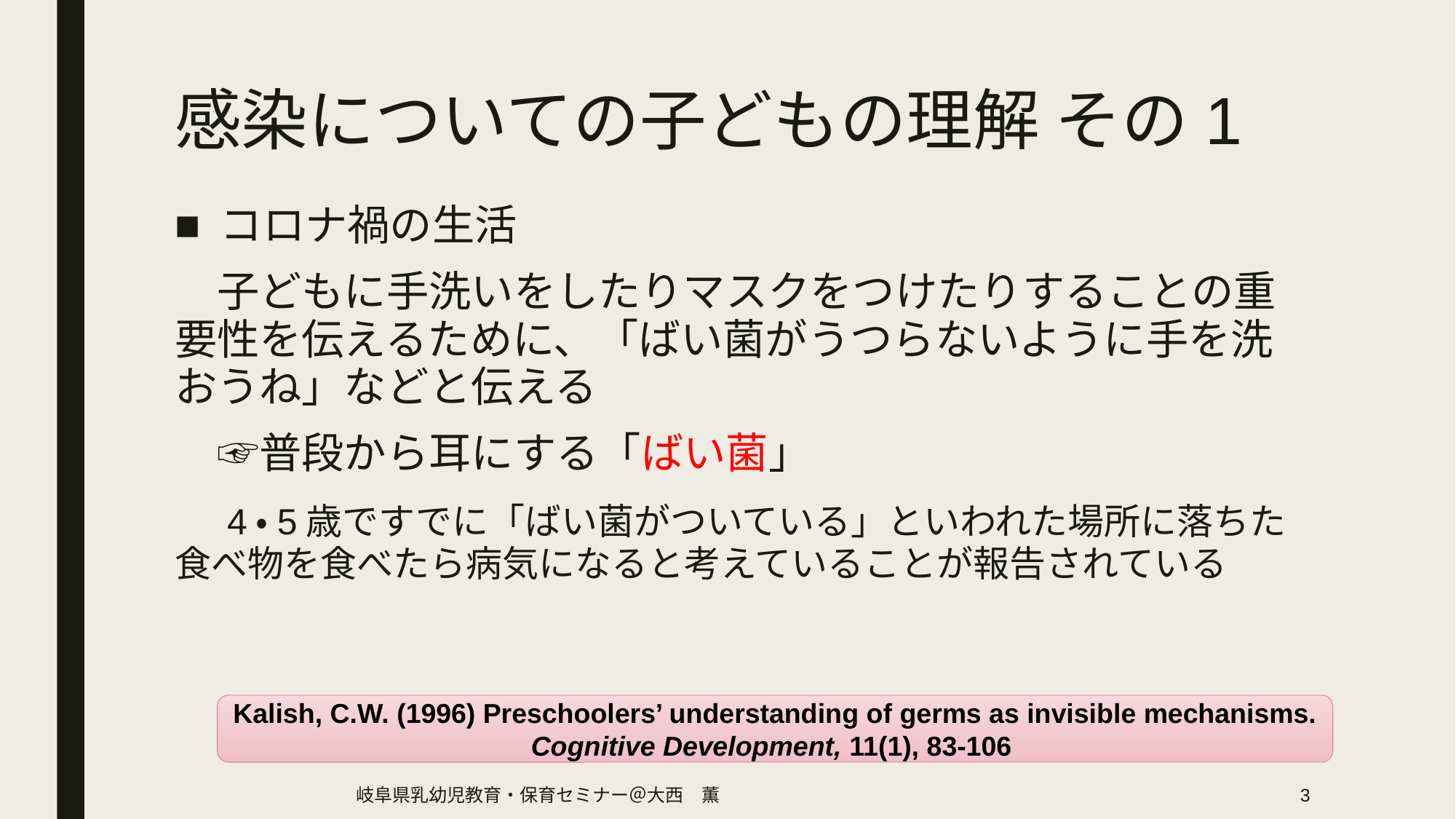

# 感染についての子どもの理解 その1
コロナ禍の生活
　子どもに手洗いをしたりマスクをつけたりすることの重要性を伝えるために、「ばい菌がうつらないように手を洗おうね」などと伝える
　☞普段から耳にする「ばい菌」
　4・5歳ですでに「ばい菌がついている」といわれた場所に落ちた食べ物を食べたら病気になると考えていることが報告されている

Kalish, C.W. (1996) Preschoolers’ understanding of germs as invisible mechanisms. Cognitive Development, 11(1), 83-106
岐阜県乳幼児教育・保育セミナー＠大西　薫
3